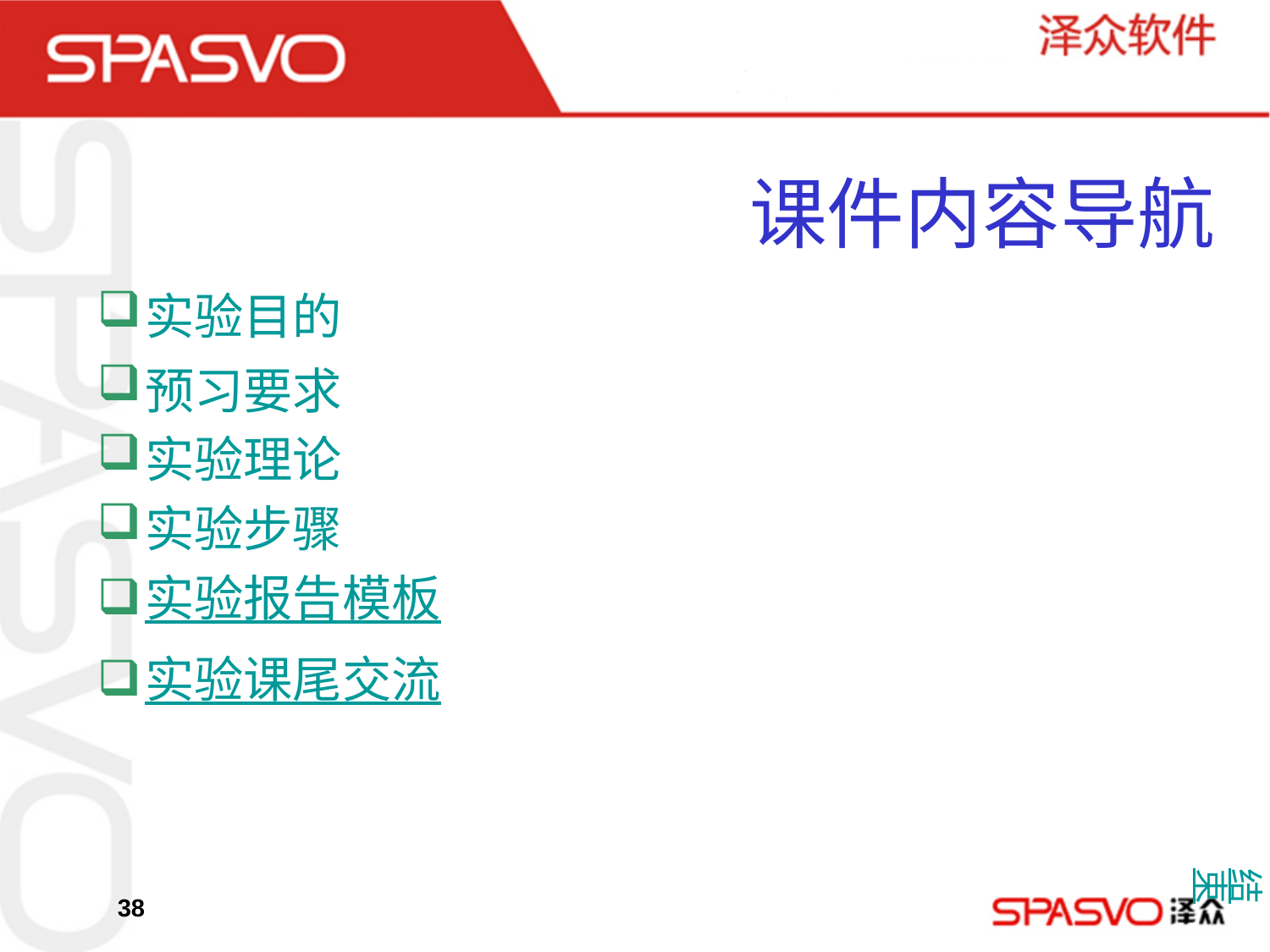

实验目的
预习要求
实验理论
实验步骤
实验报告模板
实验课尾交流

# 课件内容导航
结束
38